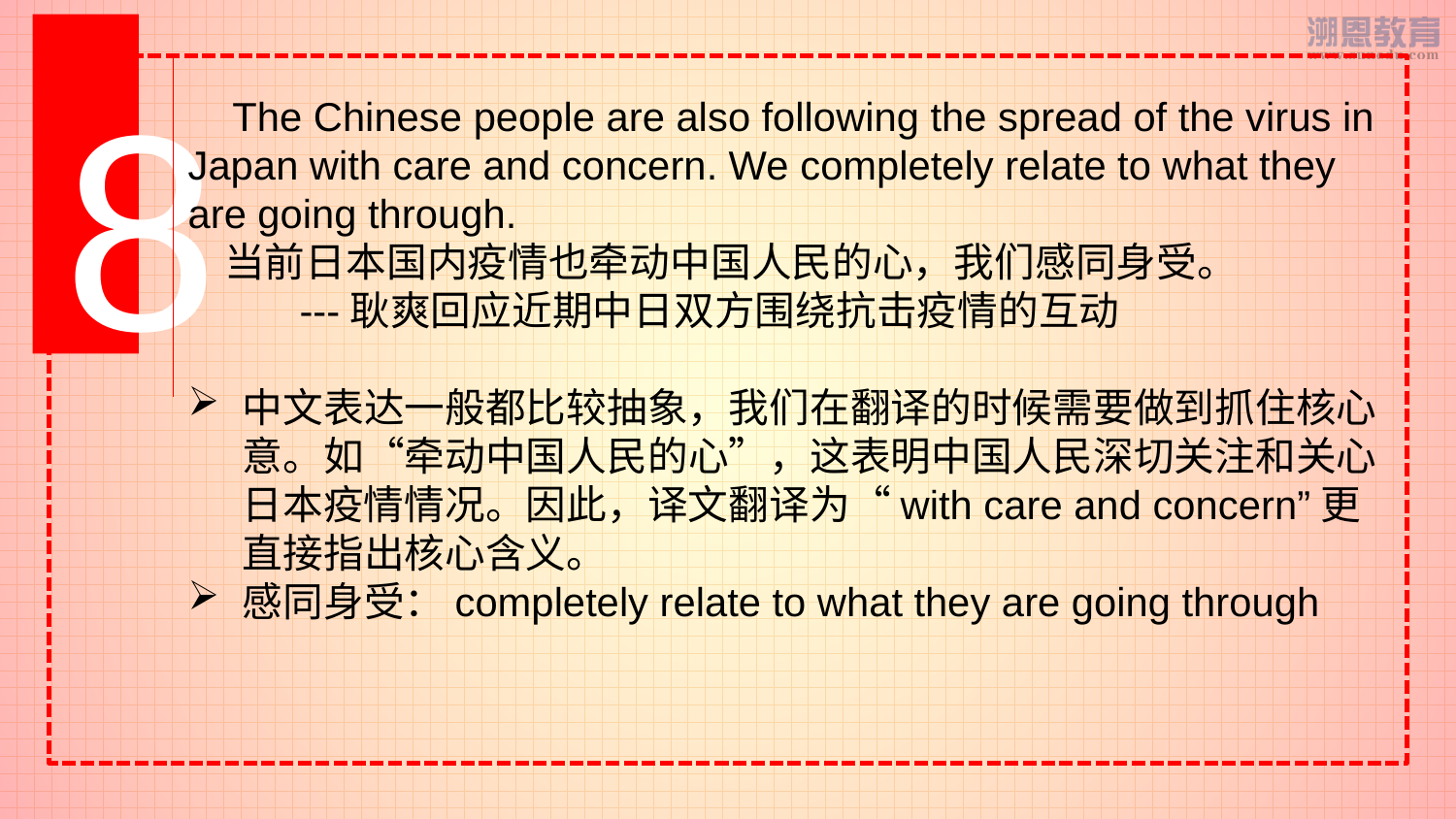

8

    The Chinese people are also following the spread of the virus in Japan with care and concern. We completely relate to what they are going through.
   当前日本国内疫情也牵动中国人民的心，我们感同身受。
          ---耿爽回应近期中日双方围绕抗击疫情的互动

中文表达一般都比较抽象，我们在翻译的时候需要做到抓住核心意。如“牵动中国人民的心”，这表明中国人民深切关注和关心日本疫情情况。因此，译文翻译为“with care and concern”更直接指出核心含义。
感同身受：completely relate to what they are going through